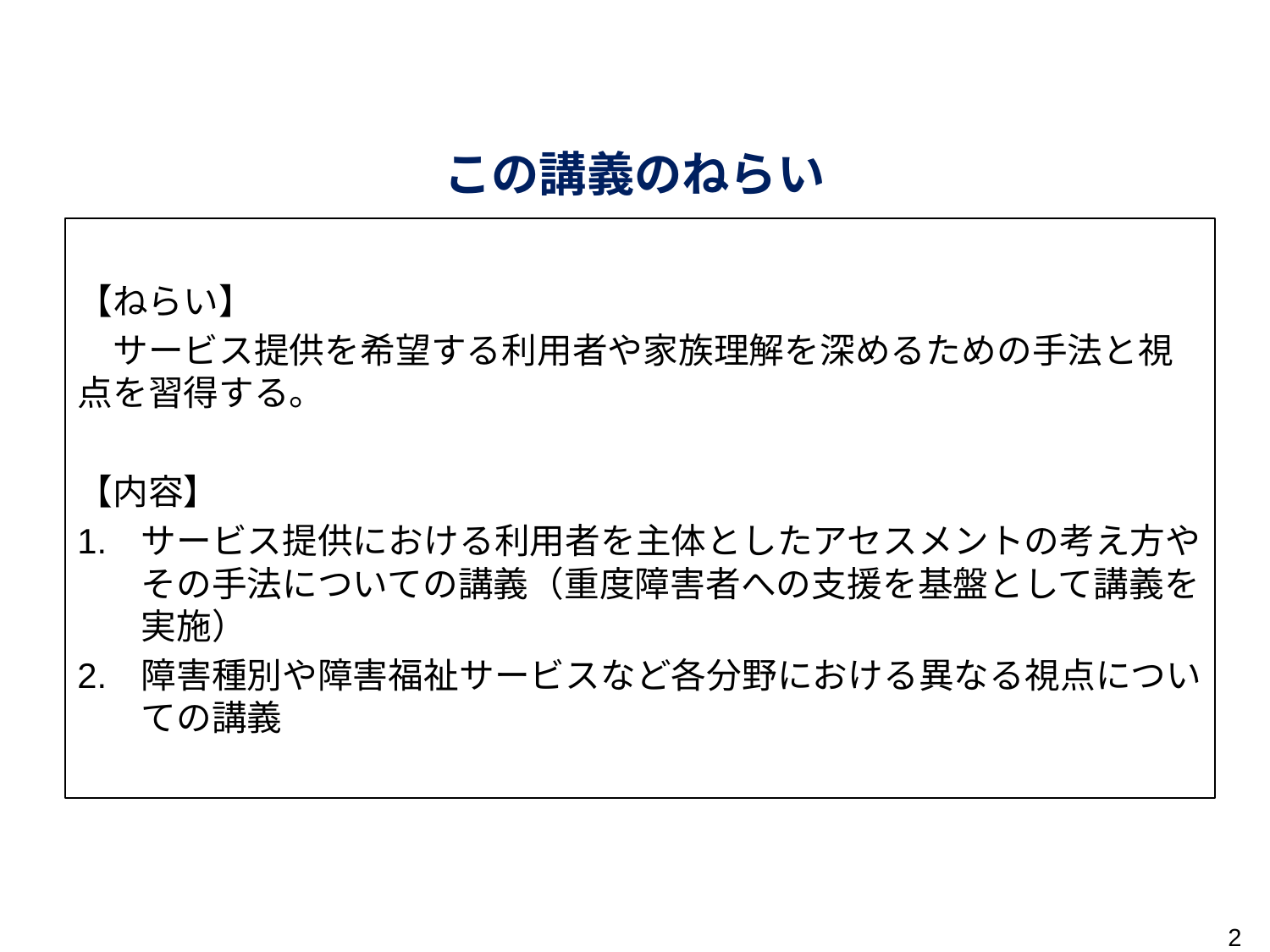

# この講義のねらい
【ねらい】
　サービス提供を希望する利用者や家族理解を深めるための手法と視点を習得する。

【内容】
サービス提供における利用者を主体としたアセスメントの考え方やその手法についての講義（重度障害者への支援を基盤として講義を実施）
障害種別や障害福祉サービスなど各分野における異なる視点についての講義
2